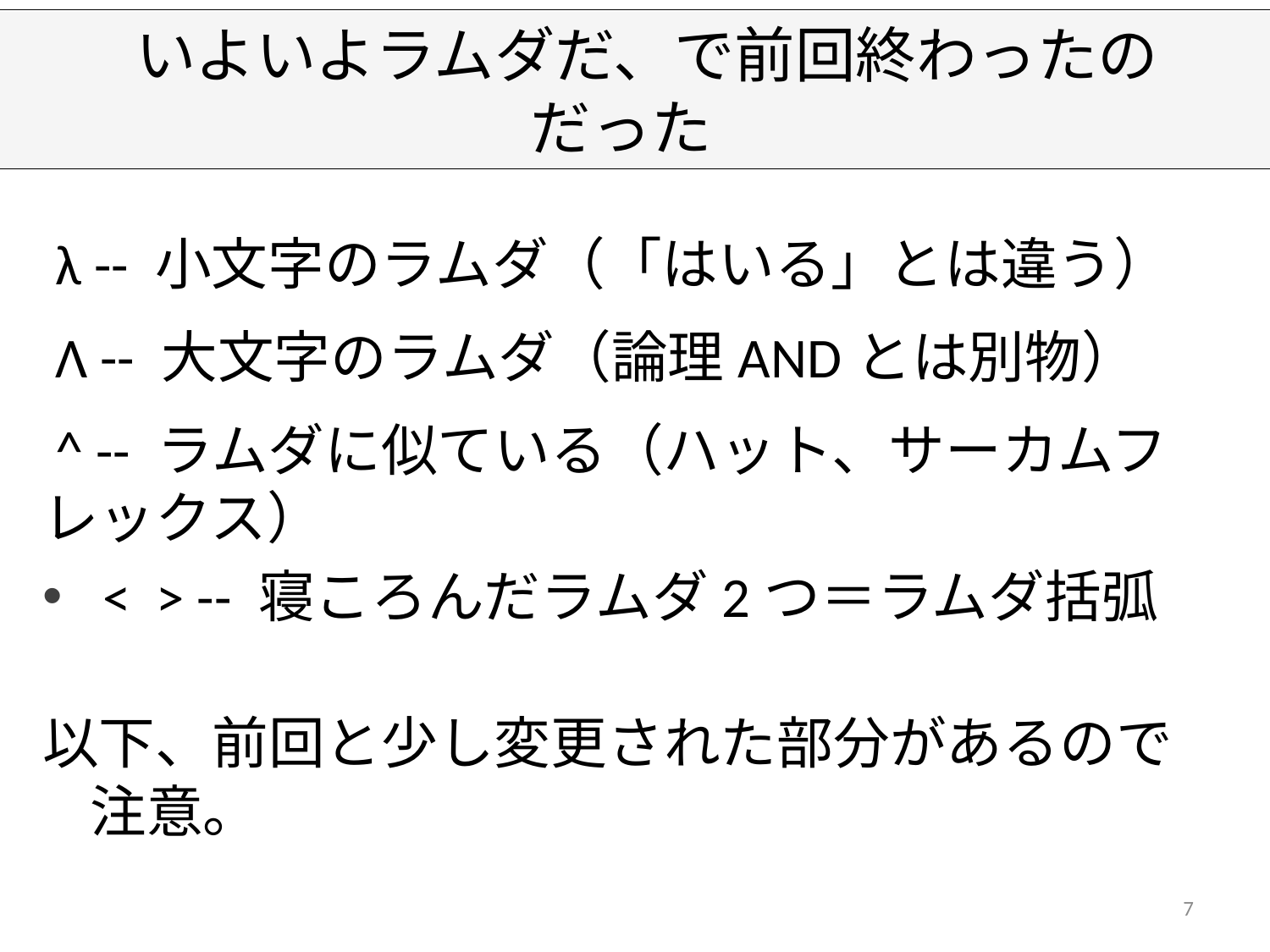

# いよいよラムダだ、で前回終わったのだった
 λ -- 小文字のラムダ（「はいる」とは違う）
 Λ -- 大文字のラムダ（論理ANDとは別物）
 ^ -- ラムダに似ている（ハット、サーカムフレックス）
 <  > -- 寝ころんだラムダ2つ＝ラムダ括弧
以下、前回と少し変更された部分があるので注意。
7